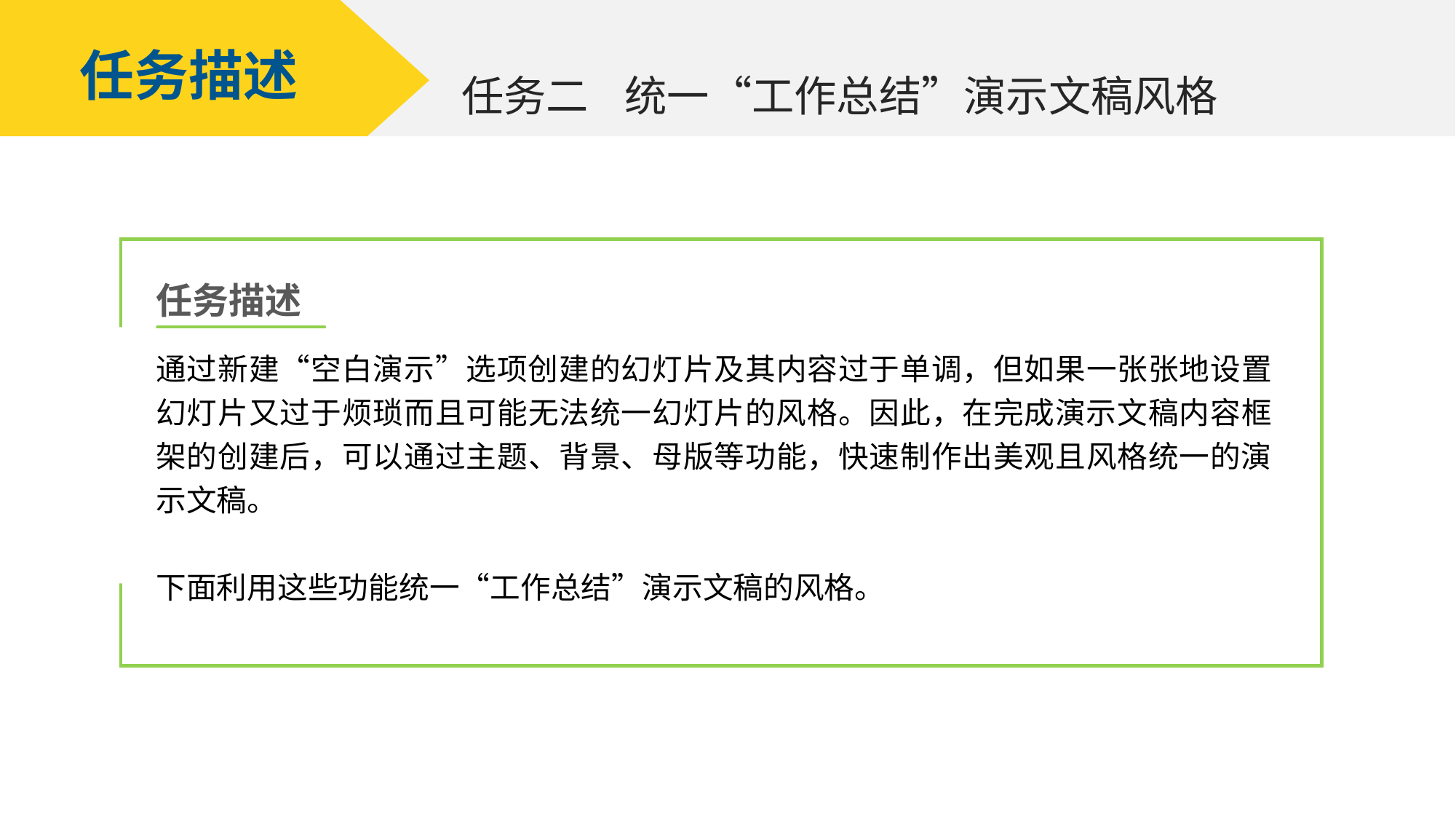

任务描述
统一“工作总结”演示文稿风格
任务二

任务描述

通过新建“空白演示”选项创建的幻灯片及其内容过于单调，但如果一张张地设置幻灯片又过于烦琐而且可能无法统一幻灯片的风格。因此，在完成演示文稿内容框架的创建后，可以通过主题、背景、母版等功能，快速制作出美观且风格统一的演示文稿。

下面利用这些功能统一“工作总结”演示文稿的风格。